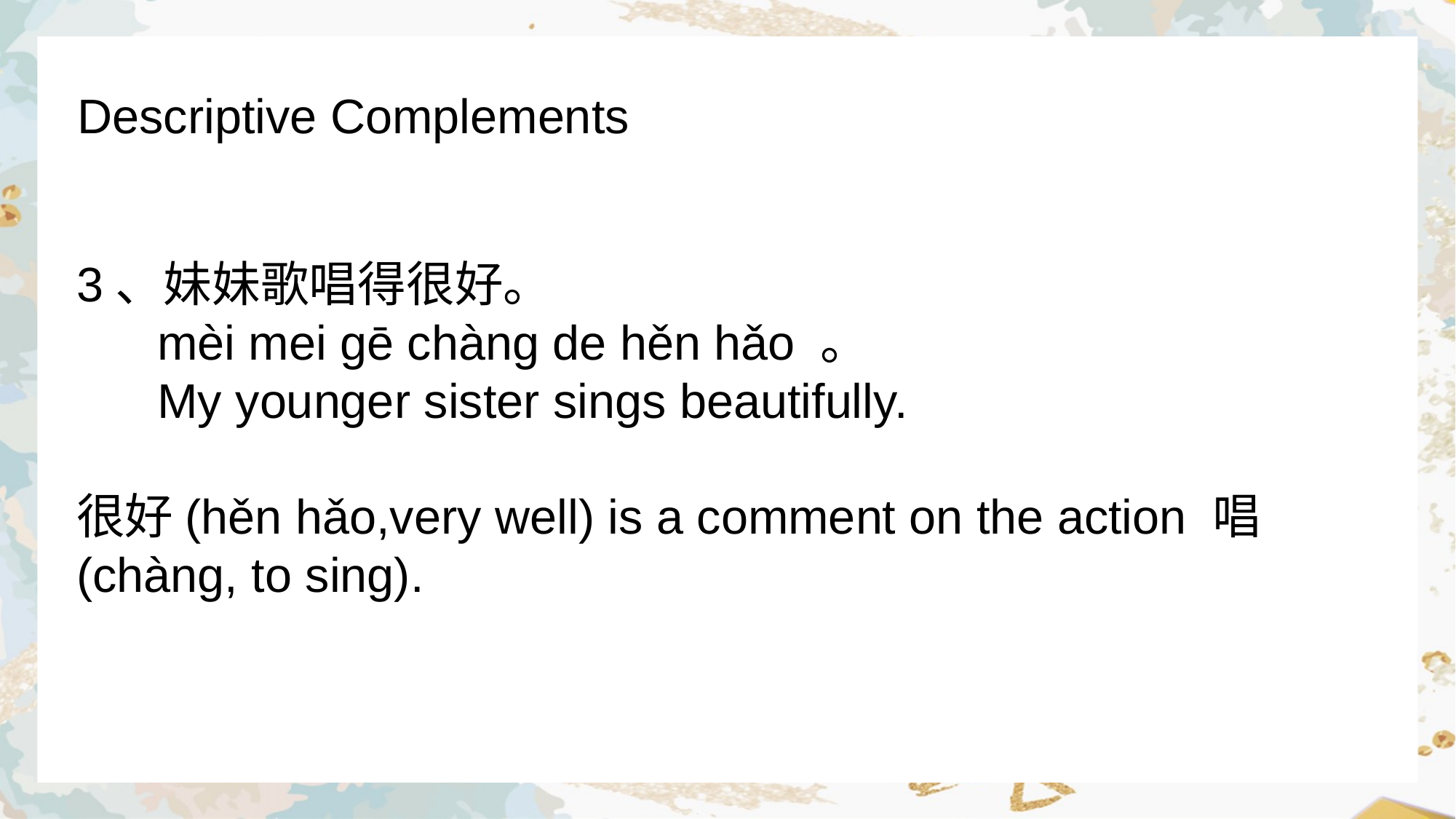

Descriptive Complements

3、妹妹歌唱得很好。
      mèi mei gē chàng de hěn hǎo 。
      My younger sister sings beautifully.

很好(hěn hǎo,very well) is a comment on the action 唱(chàng, to sing).